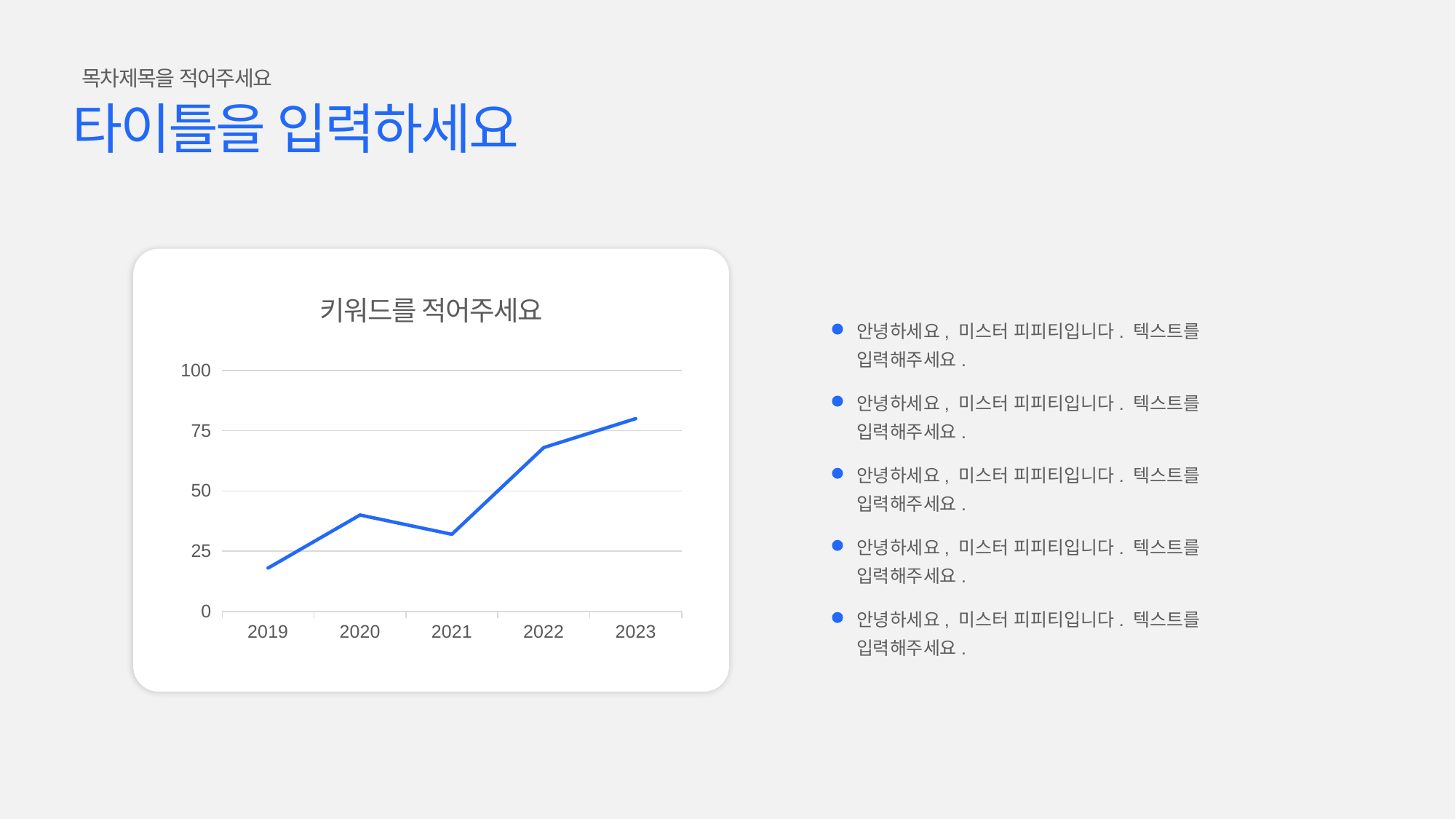

목차제목을 적어주세요
타이틀을 입력하세요

키워드를 적어주세요
안녕하세요, 미스터 피피티입니다. 텍스트를 입력해주세요.

### Chart

| Category | 열1 |
|---|---|
| 2019 | 18.0 |
| 2020 | 40.0 |
| 2021 | 32.0 |
| 2022 | 68.0 |
| 2023 | 80.0 |
안녕하세요, 미스터 피피티입니다. 텍스트를 입력해주세요.

안녕하세요, 미스터 피피티입니다. 텍스트를 입력해주세요.

안녕하세요, 미스터 피피티입니다. 텍스트를 입력해주세요.

안녕하세요, 미스터 피피티입니다. 텍스트를 입력해주세요.